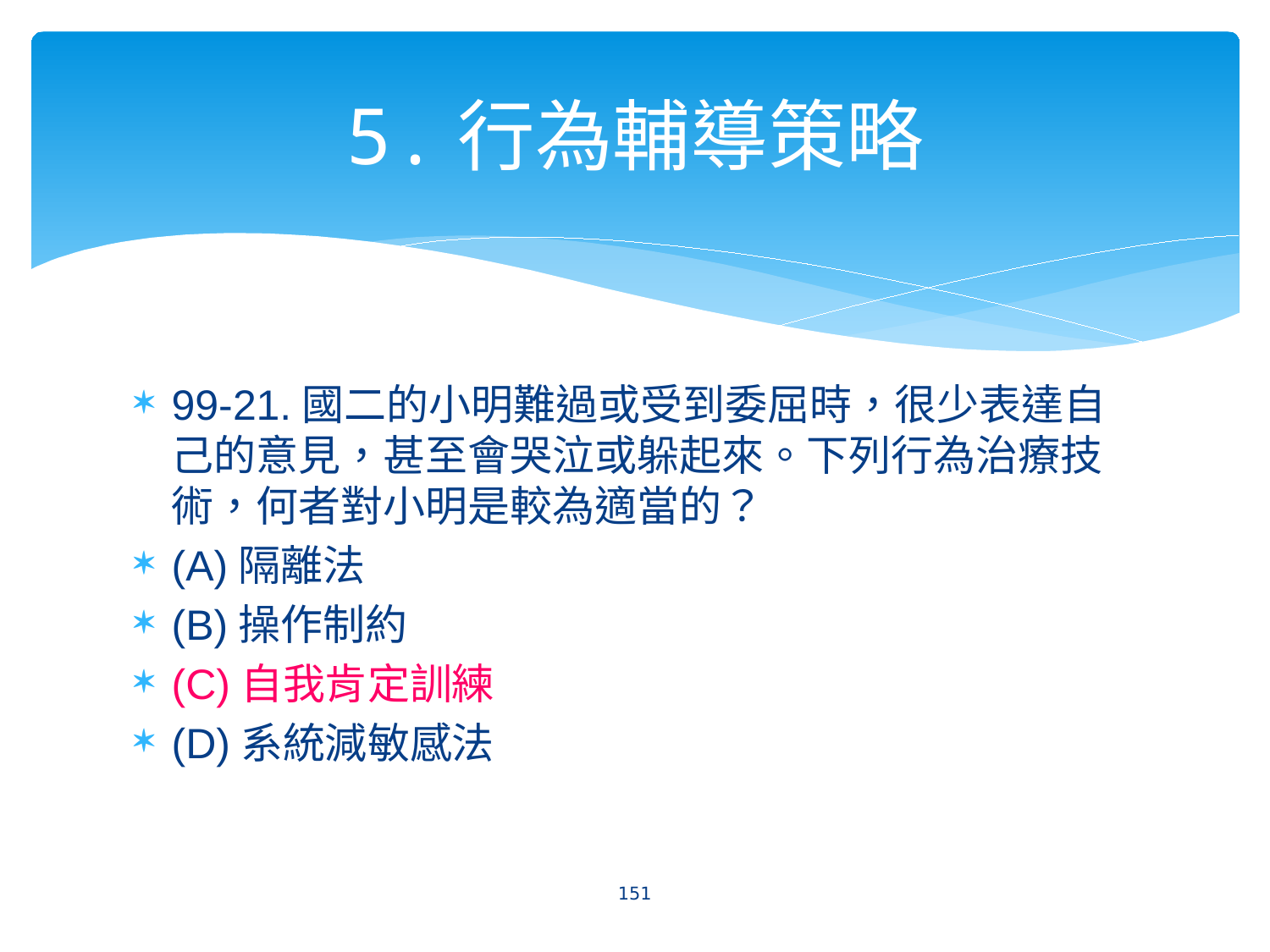

# 5.行為輔導策略
99-21.國二的小明難過或受到委屈時，很少表達自己的意見，甚至會哭泣或躲起來。下列行為治療技術，何者對小明是較為適當的？
(A)隔離法
(B)操作制約
(C)自我肯定訓練
(D)系統減敏感法

151